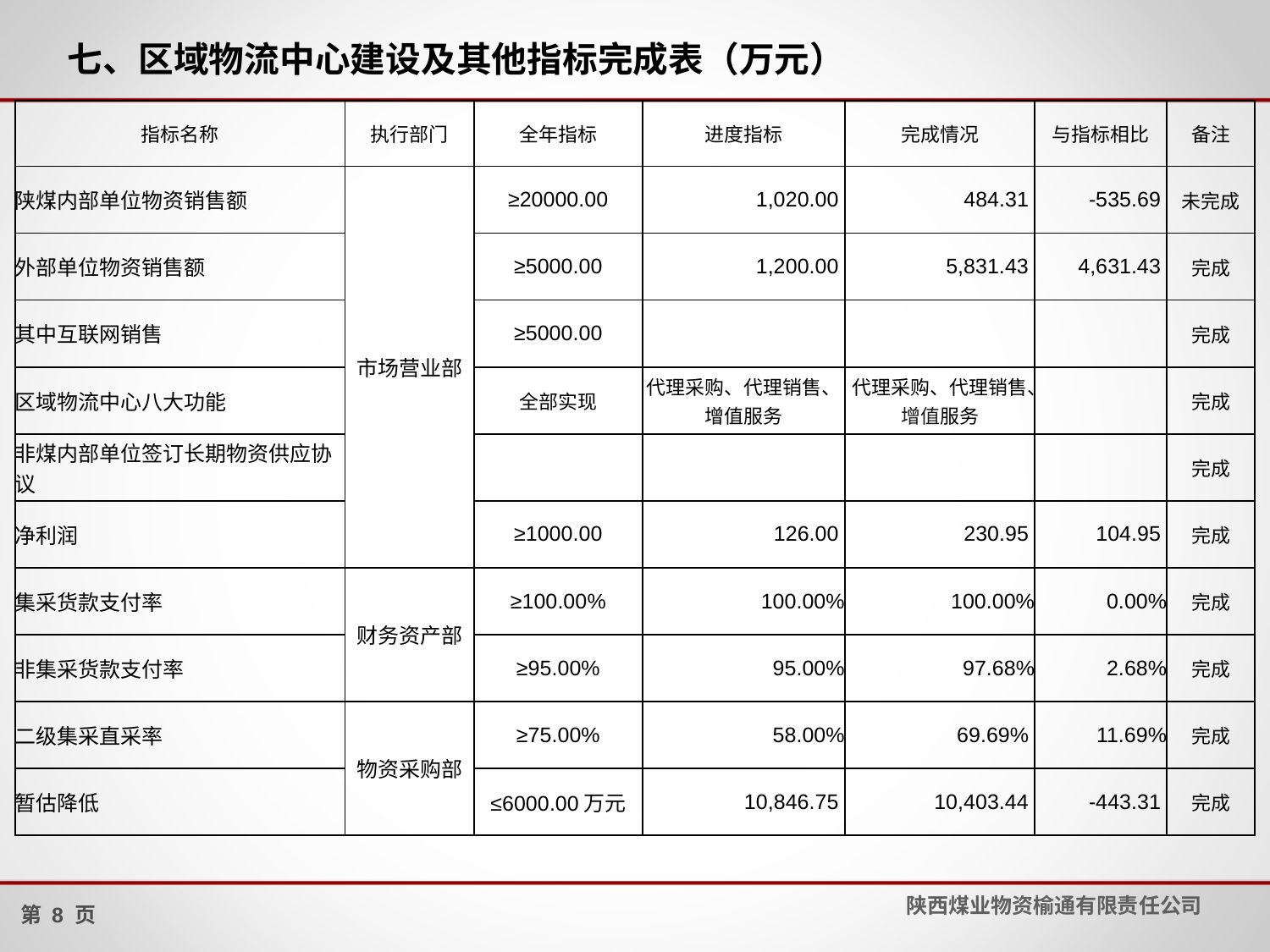

# 七、区域物流中心建设及其他指标完成表（万元）
| 指标名称 | 执行部门 | 全年指标 | 进度指标 | 完成情况 | 与指标相比 | 备注 |
| --- | --- | --- | --- | --- | --- | --- |
| 陕煤内部单位物资销售额 | 市场营业部 | ≥20000.00 | 1,020.00 | 484.31 | -535.69 | 未完成 |
| 外部单位物资销售额 |  | ≥5000.00 | 1,200.00 | 5,831.43 | 4,631.43 | 完成 |
| 其中互联网销售 |  | ≥5000.00 |  |  |  | 完成 |
| 区域物流中心八大功能 |  | 全部实现 | 代理采购、代理销售、增值服务 | 代理采购、代理销售、增值服务 |  | 完成 |
| 非煤内部单位签订长期物资供应协议 |  |  |  |  |  | 完成 |
| 净利润 |  | ≥1000.00 | 126.00 | 230.95 | 104.95 | 完成 |
| 集采货款支付率 | 财务资产部 | ≥100.00% | 100.00% | 100.00% | 0.00% | 完成 |
| 非集采货款支付率 |  | ≥95.00% | 95.00% | 97.68% | 2.68% | 完成 |
| 二级集采直采率 | 物资采购部 | ≥75.00% | 58.00% | 69.69% | 11.69% | 完成 |
| 暂估降低 |  | ≤6000.00万元 | 10,846.75 | 10,403.44 | -443.31 | 完成 |